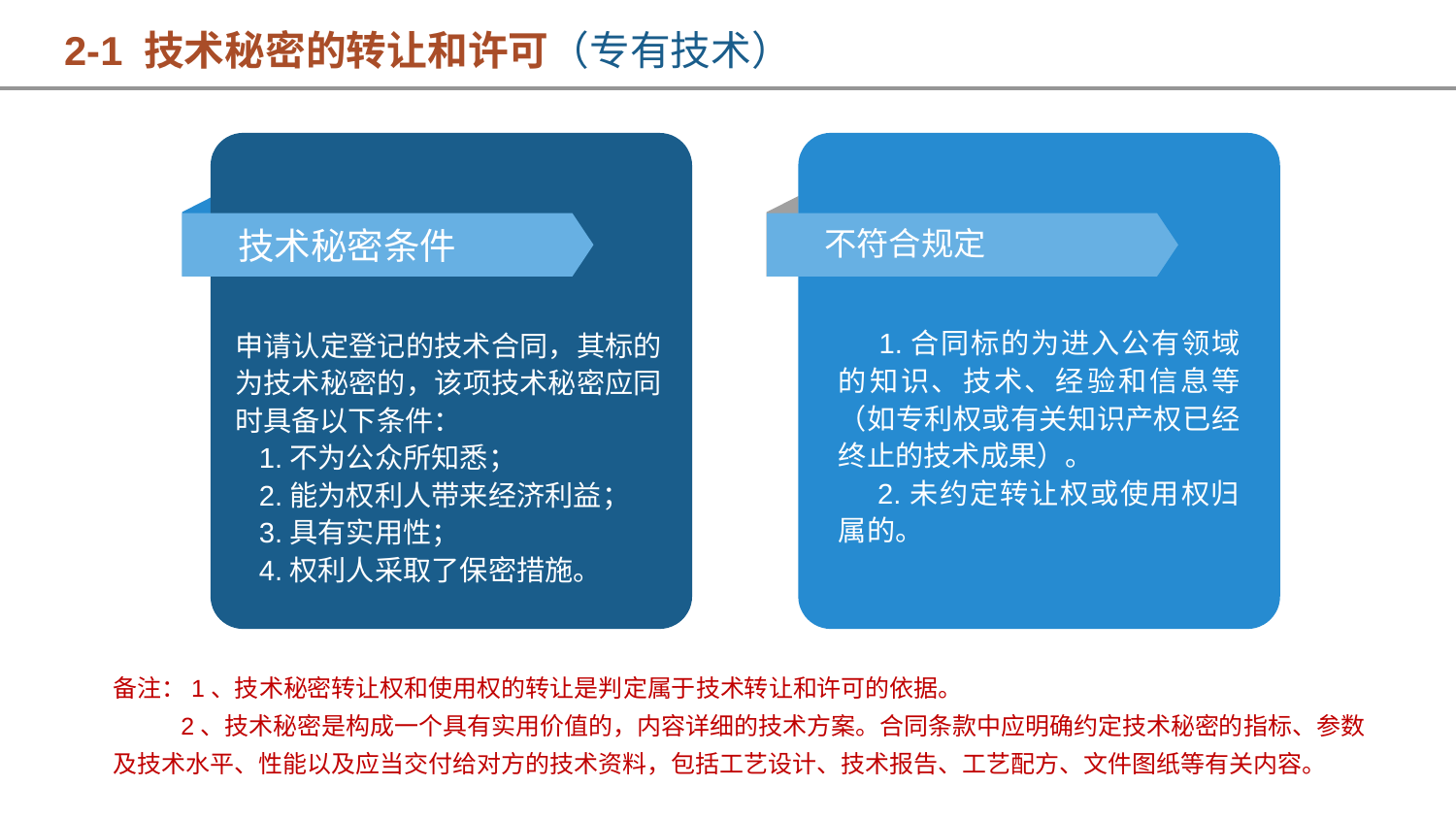

2-1 技术秘密的转让和许可（专有技术）

    技术秘密条件

不符合规定

    1.合同标的为进入公有领域的知识、技术、经验和信息等（如专利权或有关知识产权已经终止的技术成果）。
    2.未约定转让权或使用权归属的。
申请认定登记的技术合同，其标的为技术秘密的，该项技术秘密应同时具备以下条件：
   1.不为公众所知悉；
   2.能为权利人带来经济利益；
   3.具有实用性；
   4.权利人采取了保密措施。
备注：1、技术秘密转让权和使用权的转让是判定属于技术转让和许可的依据。
          2、技术秘密是构成一个具有实用价值的，内容详细的技术方案。合同条款中应明确约定技术秘密的指标、参数及技术水平、性能以及应当交付给对方的技术资料，包括工艺设计、技术报告、工艺配方、文件图纸等有关内容。